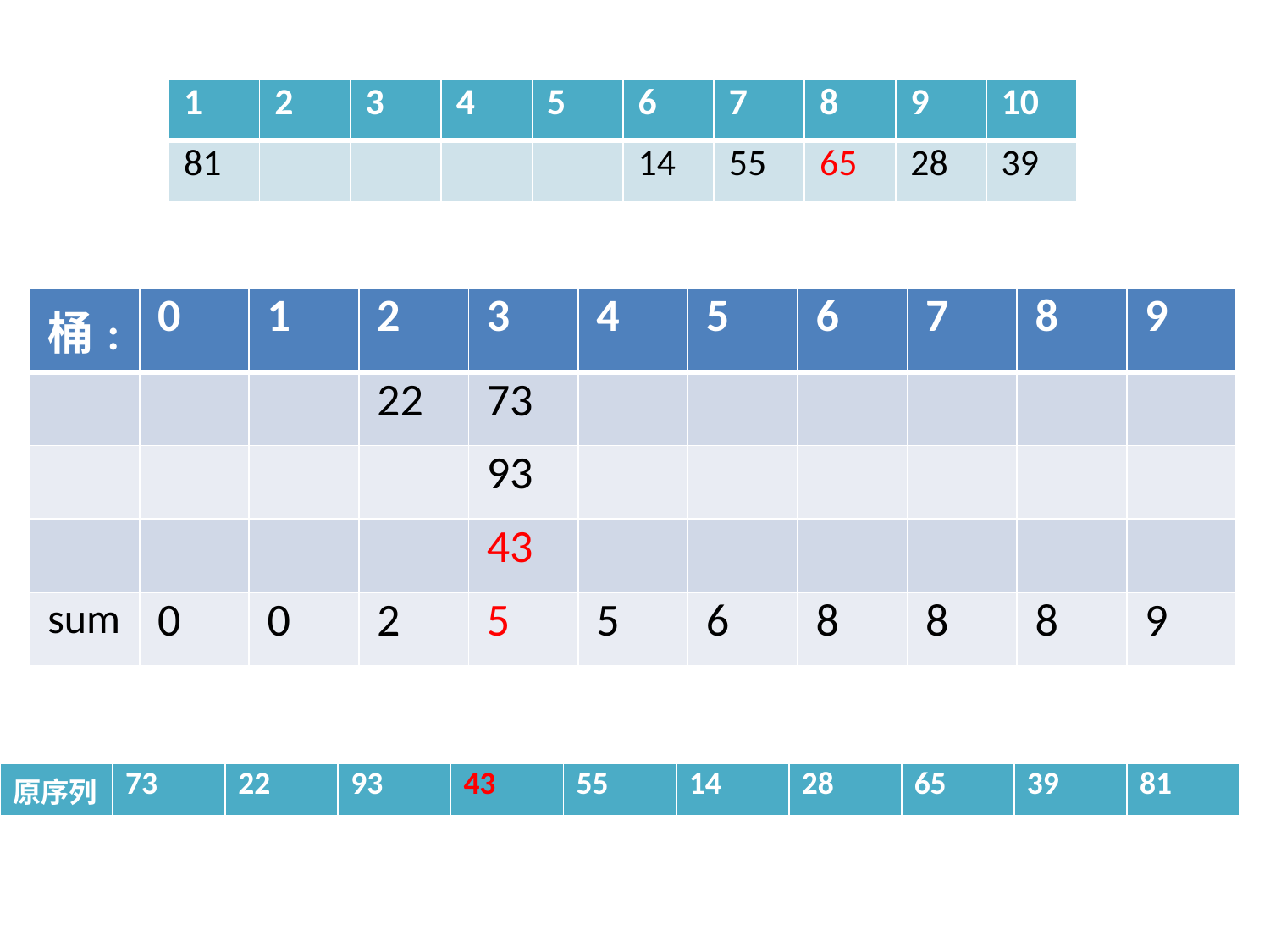

| 1 | 2 | 3 | 4 | 5 | 6 | 7 | 8 | 9 | 10 |
| --- | --- | --- | --- | --- | --- | --- | --- | --- | --- |
| 81 |  |  |  |  | 14 | 55 | 65 | 28 | 39 |
| 桶: | 0 | 1 | 2 | 3 | 4 | 5 | 6 | 7 | 8 | 9 |
| --- | --- | --- | --- | --- | --- | --- | --- | --- | --- | --- |
|  |  |  | 22 | 73 |  |  |  |  |  |  |
|  |  |  |  | 93 |  |  |  |  |  |  |
|  |  |  |  | 43 |  |  |  |  |  |  |
| sum | 0 | 0 | 2 | 5 | 5 | 6 | 8 | 8 | 8 | 9 |
| 原序列 | 73 | 22 | 93 | 43 | 55 | 14 | 28 | 65 | 39 | 81 |
| --- | --- | --- | --- | --- | --- | --- | --- | --- | --- | --- |